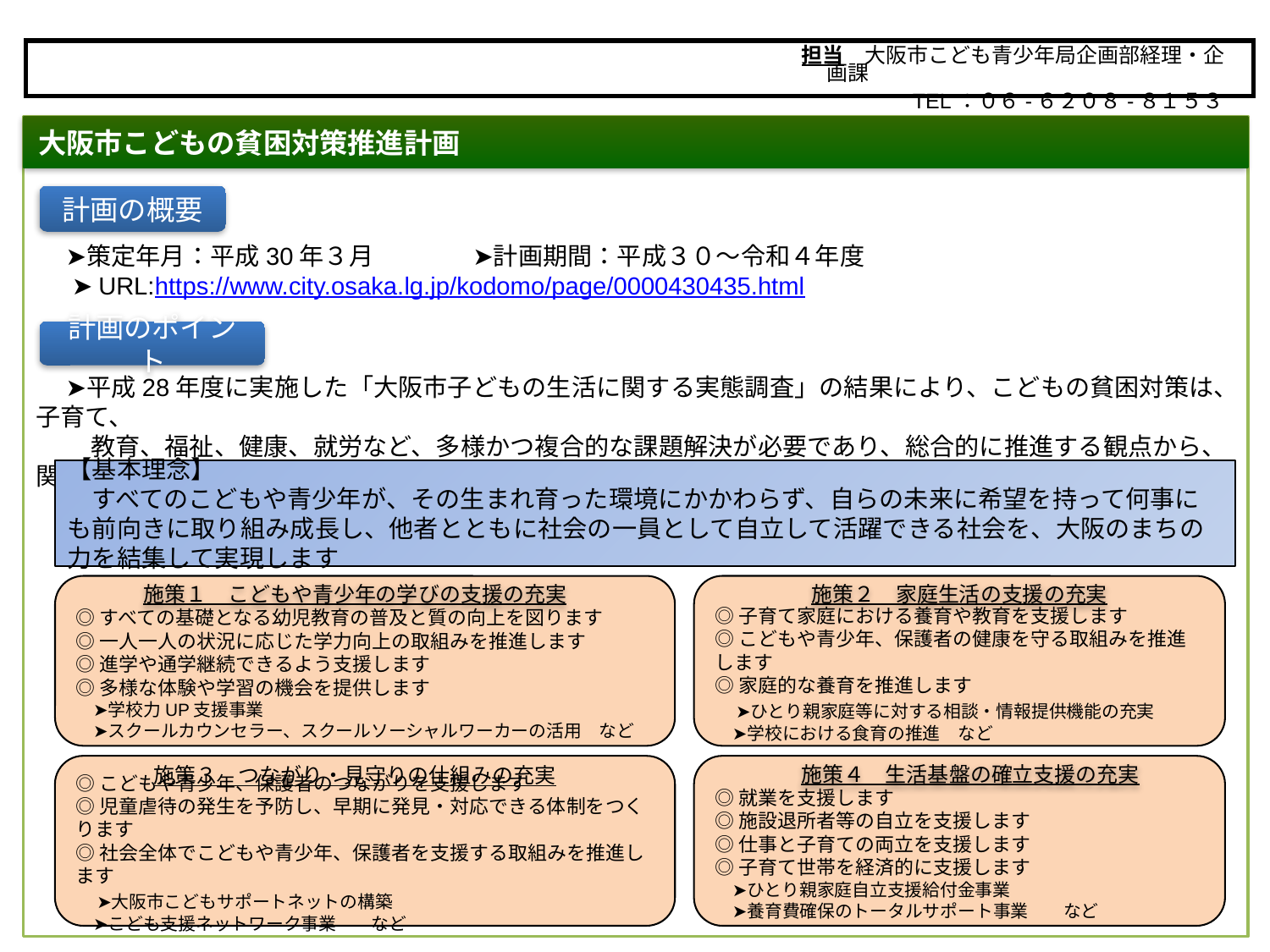

担当　大阪市こども青少年局企画部経理・企画課
　　　　　TEL：０６-６２０８-８１５３

大阪市

　 ➤策定年月：平成30年３月　　　　➤計画期間：平成３０～令和４年度
 　➤URL:https://www.city.osaka.lg.jp/kodomo/page/0000430435.html

　 ➤平成28年度に実施した「大阪市子どもの生活に関する実態調査」の結果により、こどもの貧困対策は、子育て、
　　 教育、福祉、健康、就労など、多様かつ複合的な課題解決が必要であり、総合的に推進する観点から、関連する
　　 施策を体系的にとりまとめ、計画を策定

大阪市こどもの貧困対策推進計画
計画の概要
計画のポイント
【基本理念】
　すべてのこどもや青少年が、その生まれ育った環境にかかわらず、自らの未来に希望を持って何事にも前向きに取り組み成長し、他者とともに社会の一員として自立して活躍できる社会を、大阪のまちの力を結集して実現します
施策１　こどもや青少年の学びの支援の充実

◎すべての基礎となる幼児教育の普及と質の向上を図ります
◎一人一人の状況に応じた学力向上の取組みを推進します
◎進学や通学継続できるよう支援します
◎多様な体験や学習の機会を提供します
　➤学校力UP支援事業
　➤スクールカウンセラー、スクールソーシャルワーカーの活用　など
施策２　家庭生活の支援の充実

◎子育て家庭における養育や教育を支援します
◎こどもや青少年、保護者の健康を守る取組みを推進します
◎家庭的な養育を推進します
　➤ひとり親家庭等に対する相談・情報提供機能の充実
　➤学校における食育の推進　など

◎こどもや青少年、保護者のつながりを支援します
◎児童虐待の発生を予防し、早期に発見・対応できる体制をつくります
◎社会全体でこどもや青少年、保護者を支援する取組みを推進します
　➤大阪市こどもサポートネットの構築
　➤こども支援ネットワーク事業　　など

◎就業を支援します
◎施設退所者等の自立を支援します
◎仕事と子育ての両立を支援します
◎子育て世帯を経済的に支援します
　➤ひとり親家庭自立支援給付金事業
　➤養育費確保のトータルサポート事業　　など
施策４　生活基盤の確立支援の充実
施策３　つながり・見守りの仕組みの充実